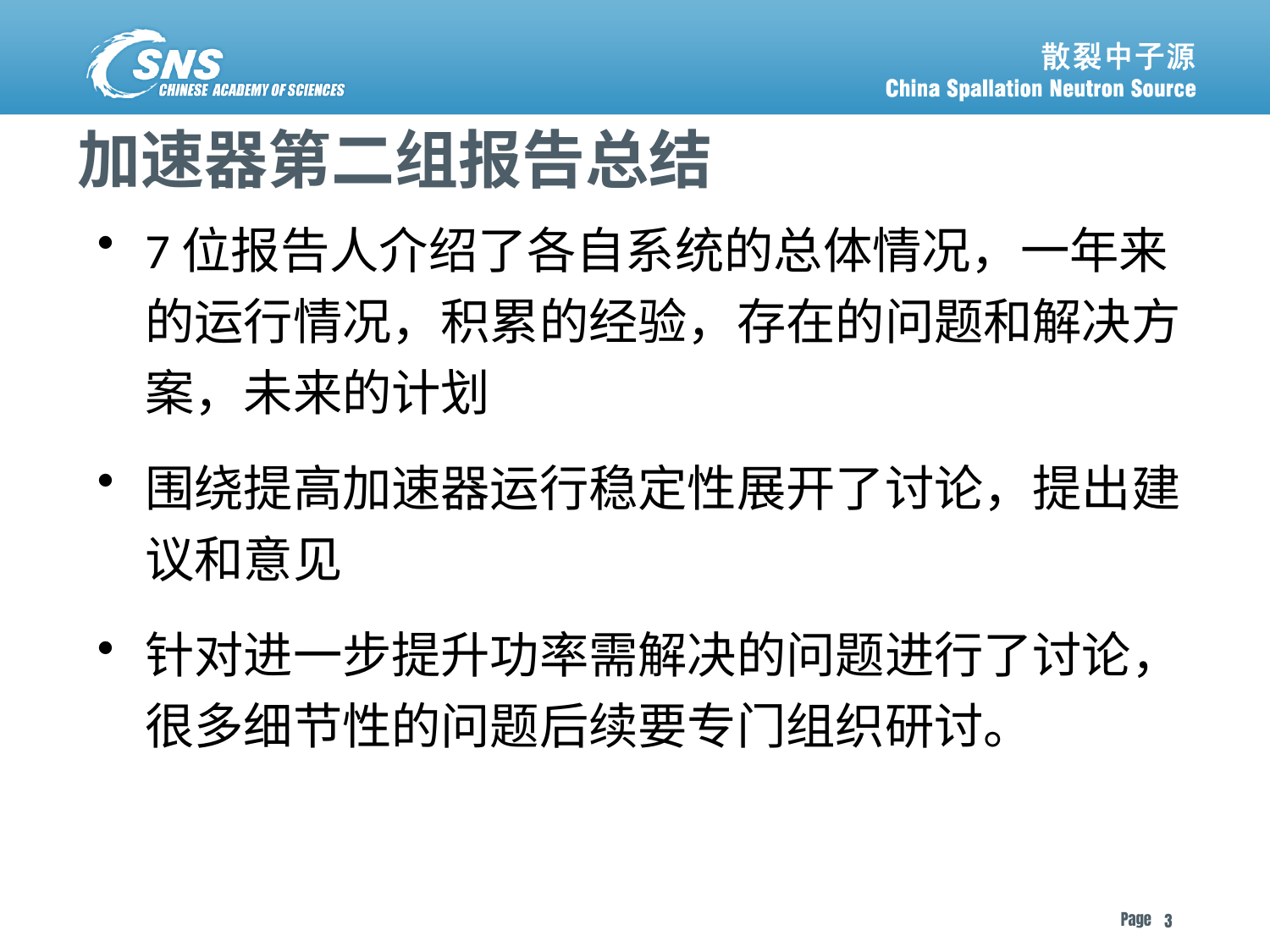

# 加速器第二组报告总结
7位报告人介绍了各自系统的总体情况，一年来的运行情况，积累的经验，存在的问题和解决方案，未来的计划
围绕提高加速器运行稳定性展开了讨论，提出建议和意见
针对进一步提升功率需解决的问题进行了讨论，很多细节性的问题后续要专门组织研讨。
3